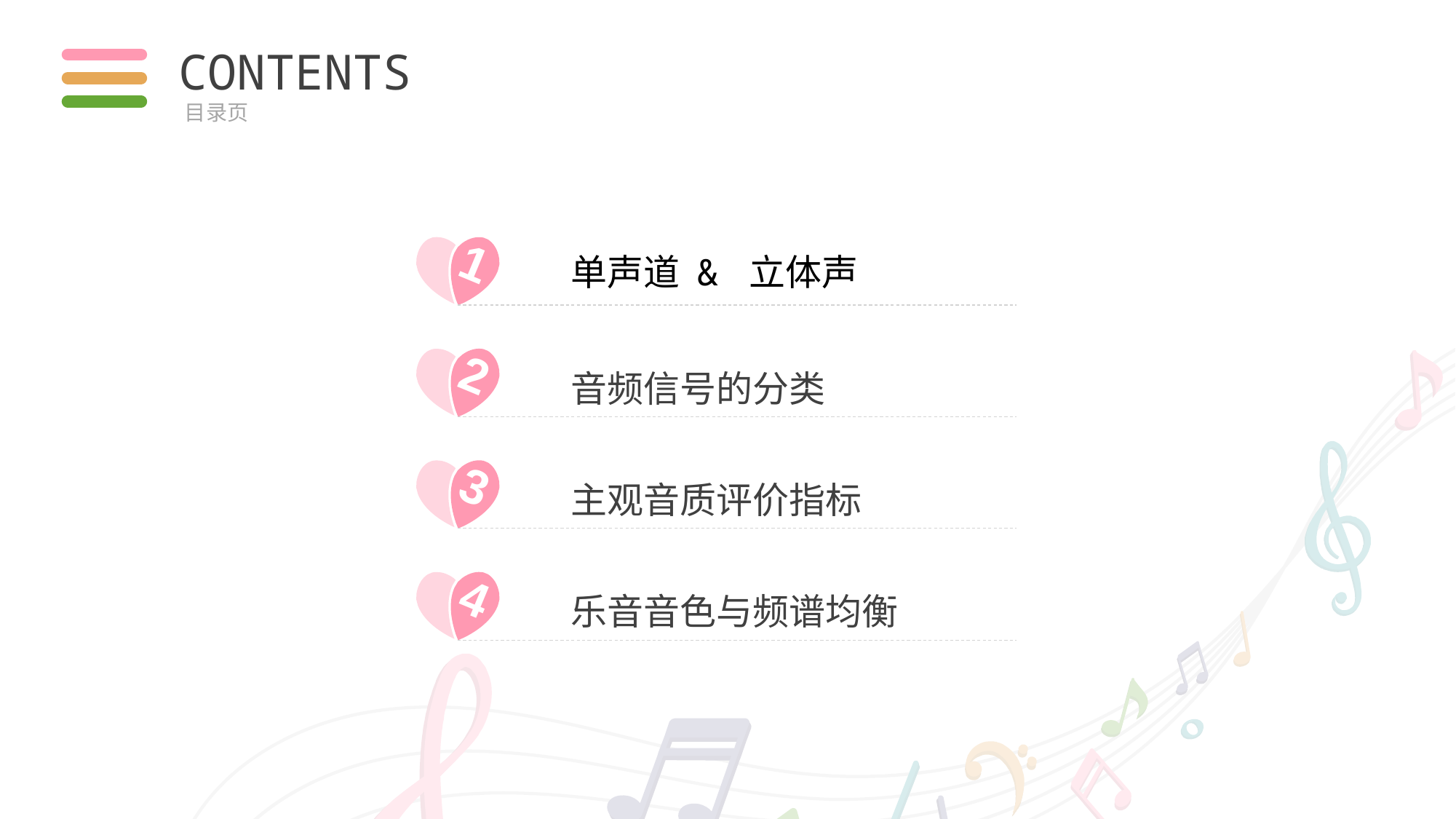

CONTENTS
目录页
1

单声道 & 立体声
2

音频信号的分类
3

主观音质评价指标
4

乐音音色与频谱均衡